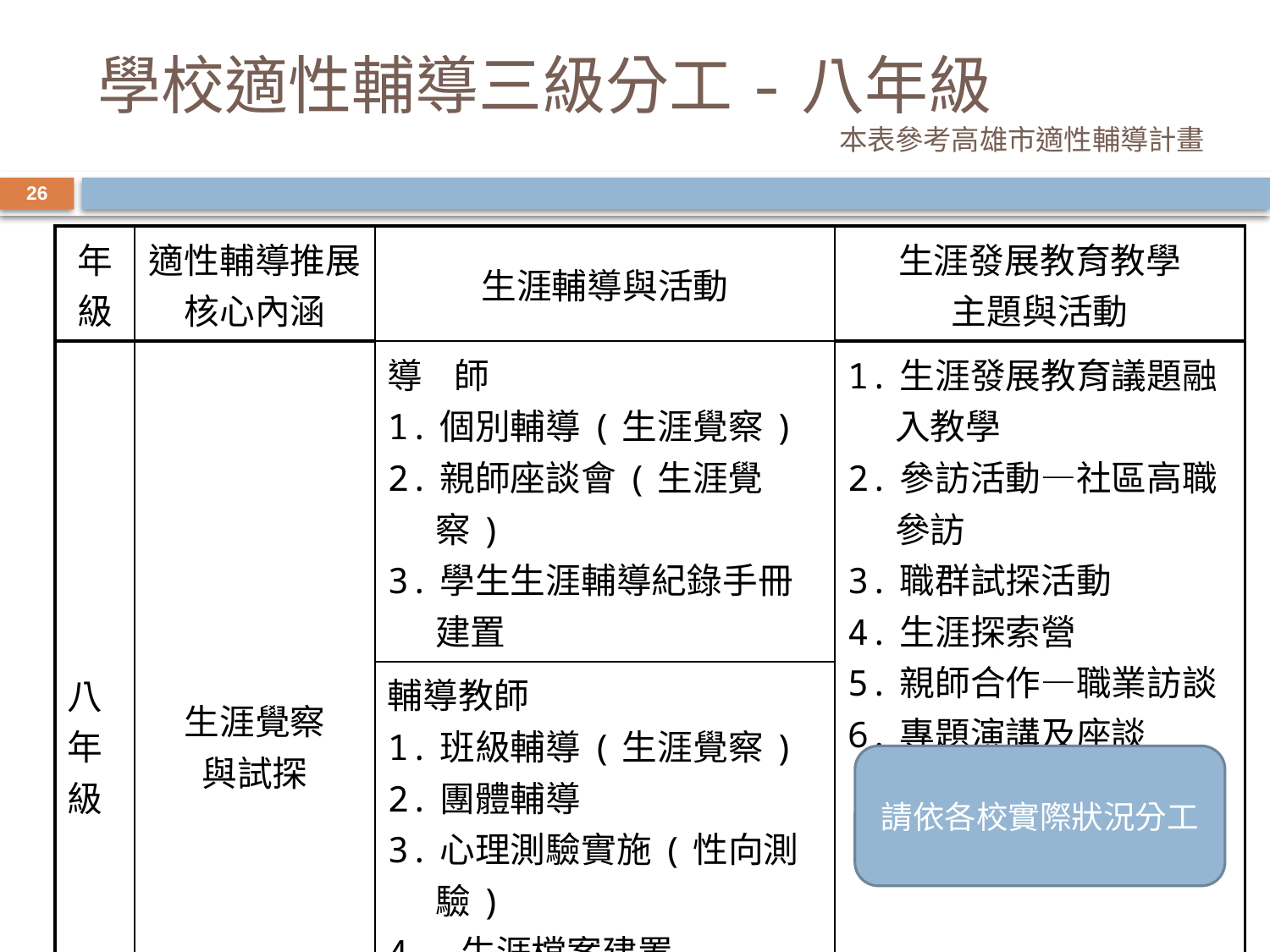

學校適性輔導三級分工-八年級
本表參考高雄市適性輔導計畫
26
| 年 級 | 適性輔導推展 核心內涵 | 生涯輔導與活動 | 生涯發展教育教學 主題與活動 |
| --- | --- | --- | --- |
| 八 年 級 | 生涯覺察 與試探 | 導 師 1.個別輔導(生涯覺察) 2.親師座談會(生涯覺察) 3.學生生涯輔導紀錄手冊建置 | 1.生涯發展教育議題融入教學 2.參訪活動—社區高職參訪 3.職群試探活動 4.生涯探索營 5.親師合作—職業訪談 6.專題演講及座談 |
|  |  | 輔導教師 1.班級輔導(生涯覺察) 2.團體輔導 3.心理測驗實施(性向測驗) 4..生涯檔案建置 |  |
|  |  | 學生輔導諮商中心 1.測驗解釋諮詢 2.個別、團體諮商 |  |
請依各校實際狀況分工